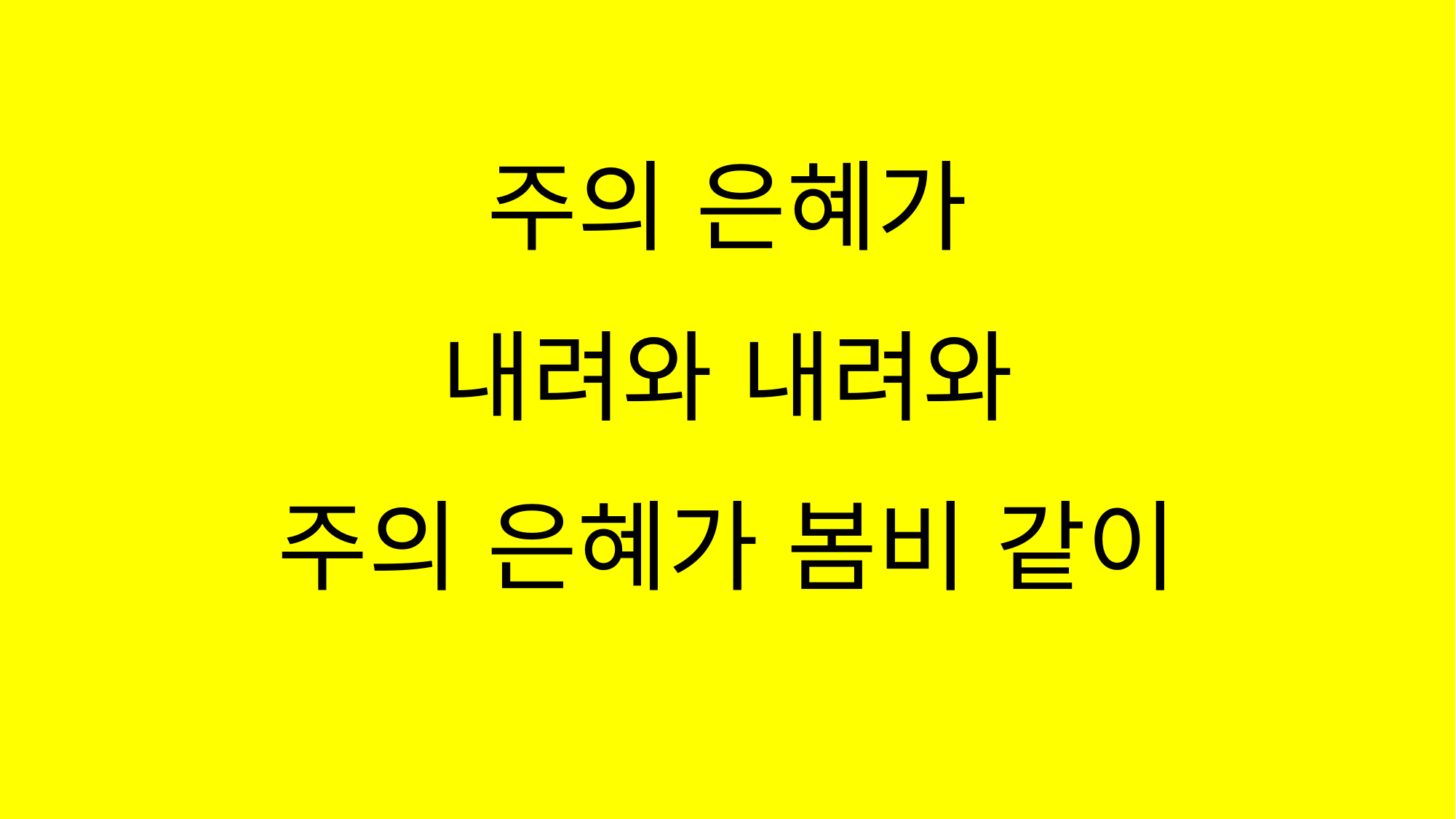

#
주의 은혜가

내려와 내려와

주의 은혜가 봄비 같이